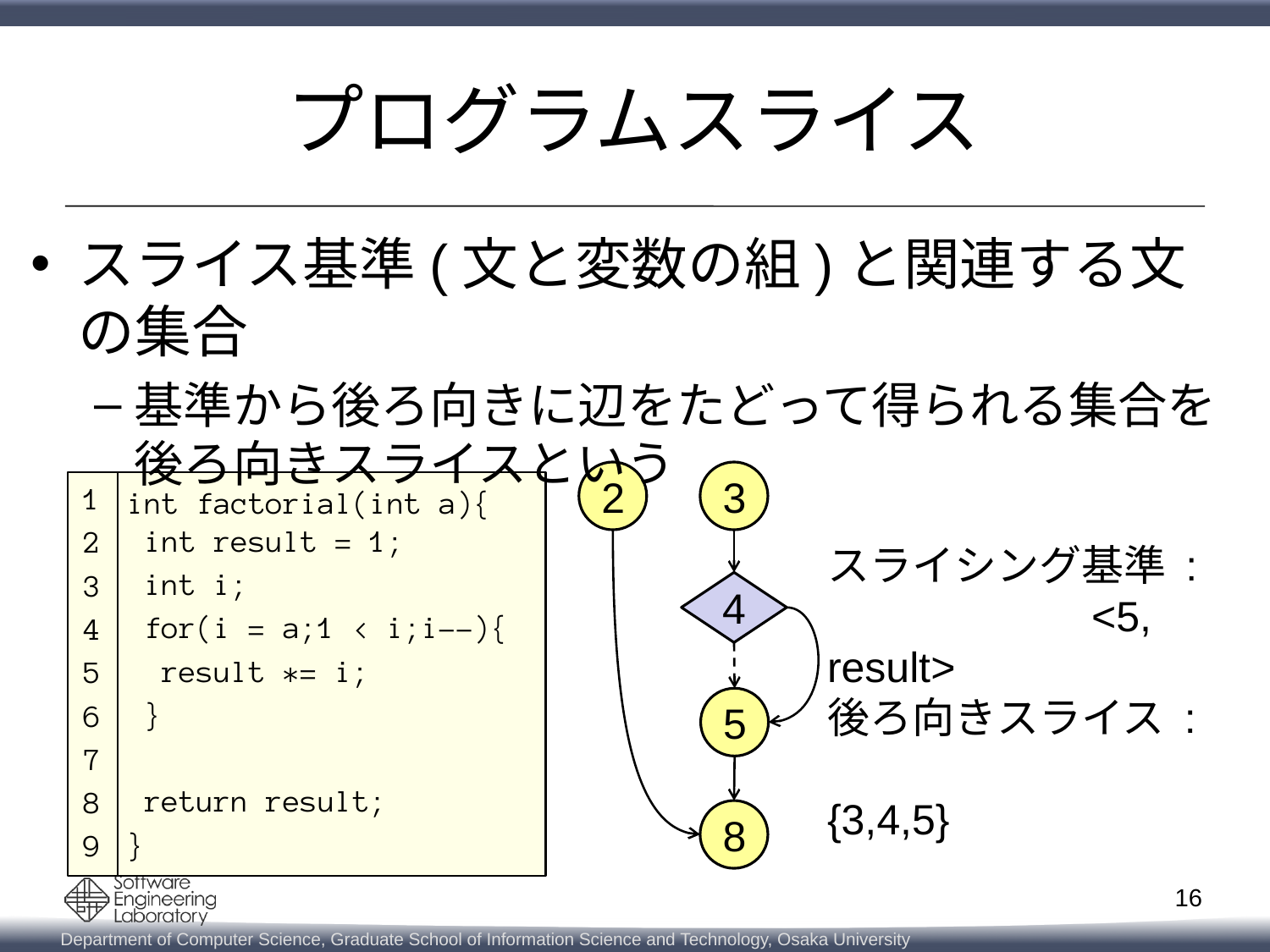

# プログラムスライス
スライス基準(文と変数の組)と関連する文の集合
基準から後ろ向きに辺をたどって得られる集合を後ろ向きスライスという
2
3
4
5
8
1
2
3
4
5
6
7
8
9
int factorial(int a){
 int result = 1;
 int i;
 for(i = a;1 < i;i--){
  result *= i;
 }

 return result;
}
スライシング基準 :
　　　　　　<5, result>
後ろ向きスライス :
　　　　　　　　　{3,4,5}
16